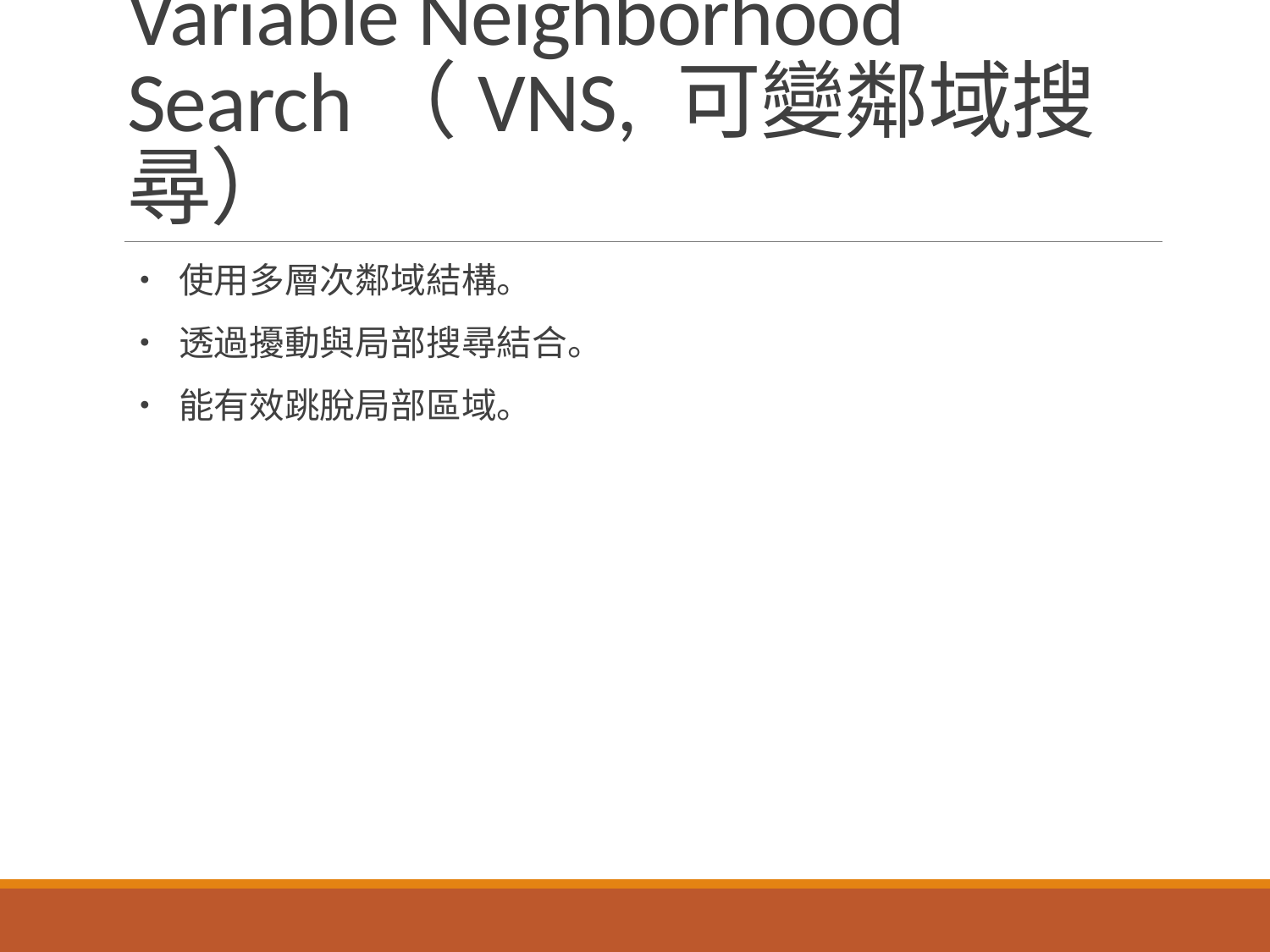

# Variable Neighborhood Search（VNS, 可變鄰域搜尋）
• 使用多層次鄰域結構。
• 透過擾動與局部搜尋結合。
• 能有效跳脫局部區域。